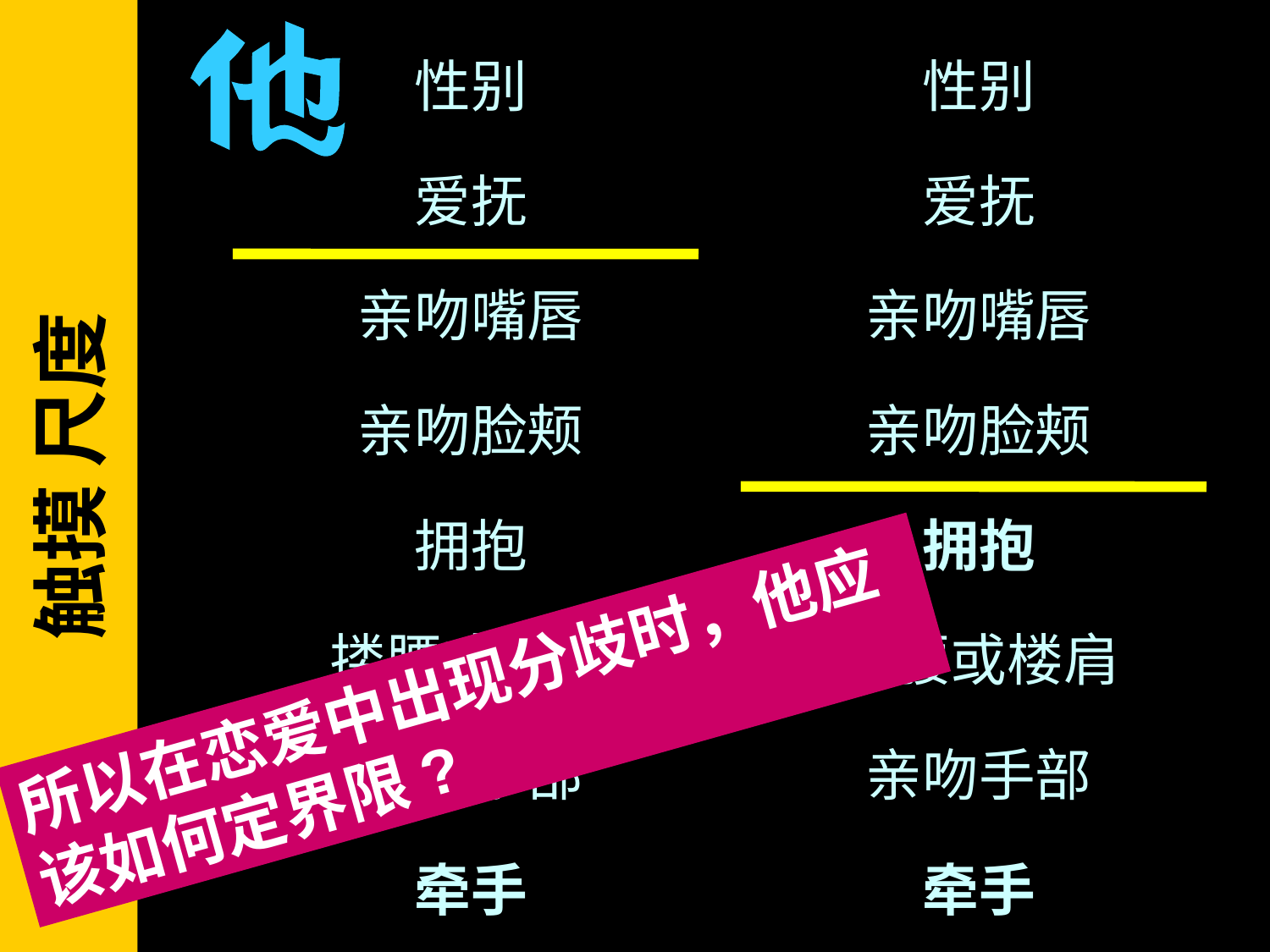

他
她
性别
性别
爱抚
爱抚

亲吻嘴唇
亲吻嘴唇
亲吻脸颊
亲吻脸颊
# 触摸 尺度

拥抱
拥抱
搂腰或楼肩
搂腰或楼肩
所以在恋爱中出现分歧时，他应该如何定界限?
亲吻手部
亲吻手部
牵手
牵手